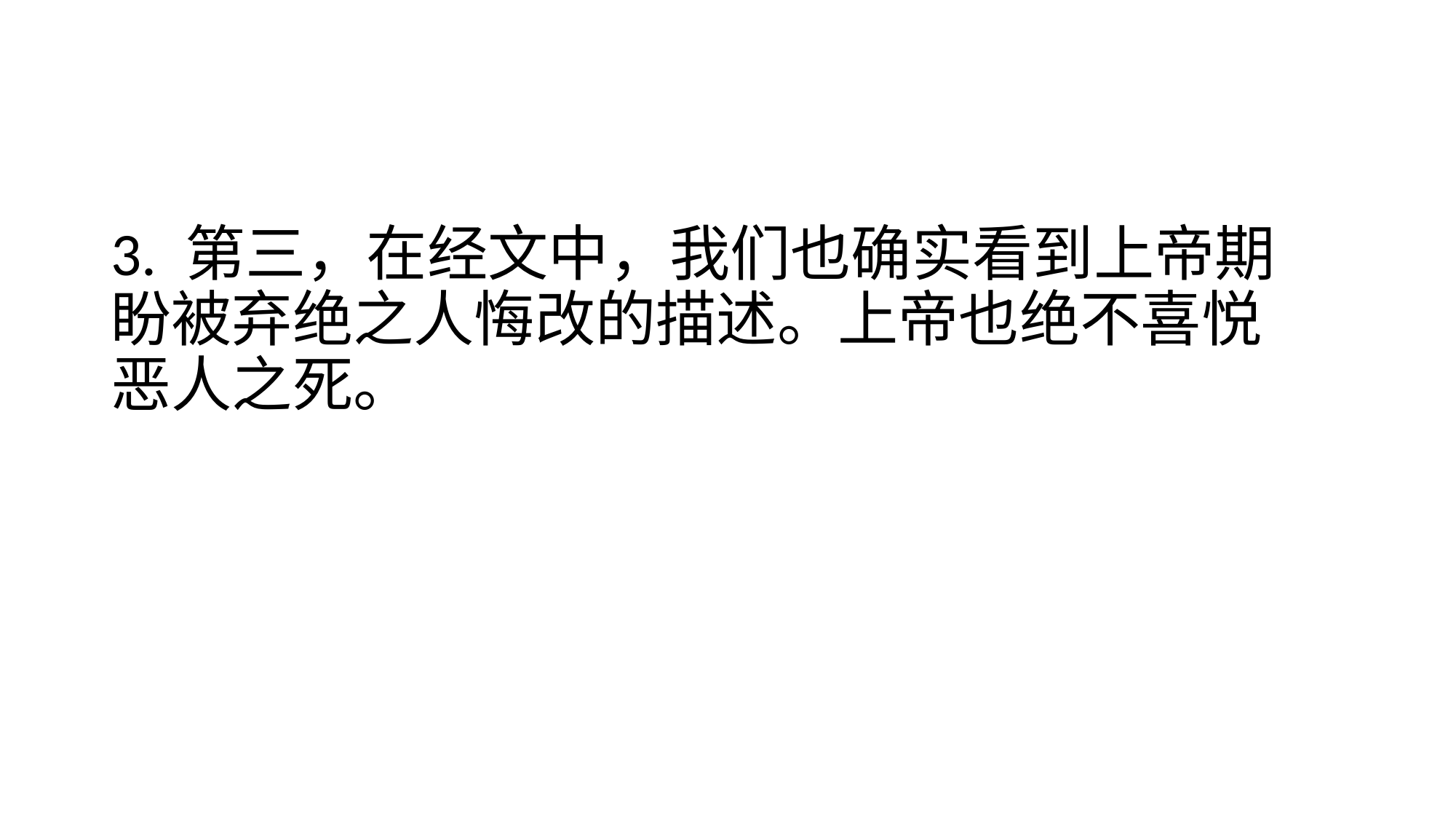

#
3. 第三，在经文中，我们也确实看到上帝期盼被弃绝之人悔改的描述。上帝也绝不喜悦恶人之死。